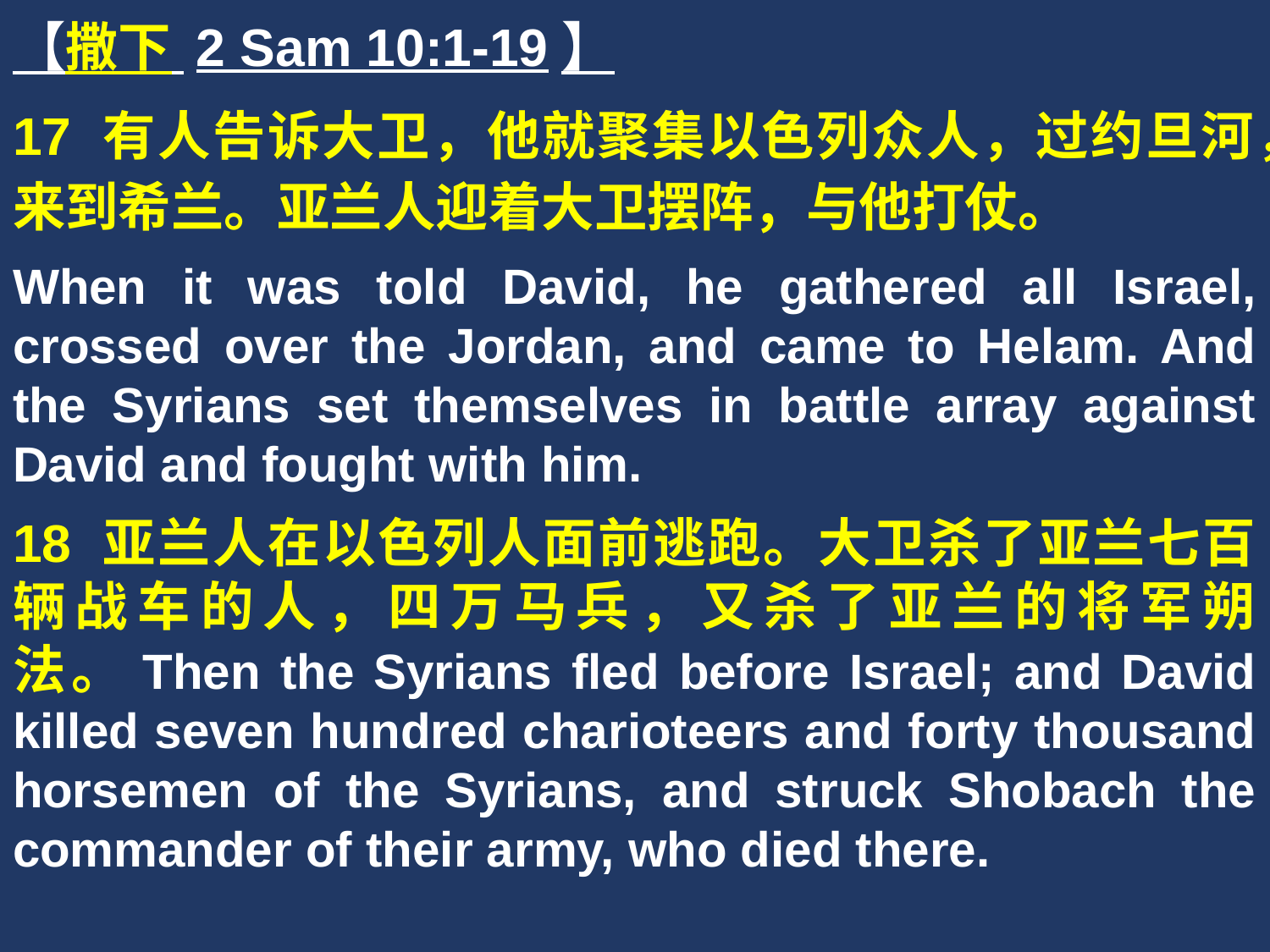

【撒下 2 Sam 10:1-19】
17 有人告诉大卫，他就聚集以色列众人，过约旦河，来到希兰。亚兰人迎着大卫摆阵，与他打仗。
When it was told David, he gathered all Israel, crossed over the Jordan, and came to Helam. And the Syrians set themselves in battle array against David and fought with him.
18 亚兰人在以色列人面前逃跑。大卫杀了亚兰七百辆战车的人，四万马兵，又杀了亚兰的将军朔法。Then the Syrians fled before Israel; and David killed seven hundred charioteers and forty thousand horsemen of the Syrians, and struck Shobach the commander of their army, who died there.